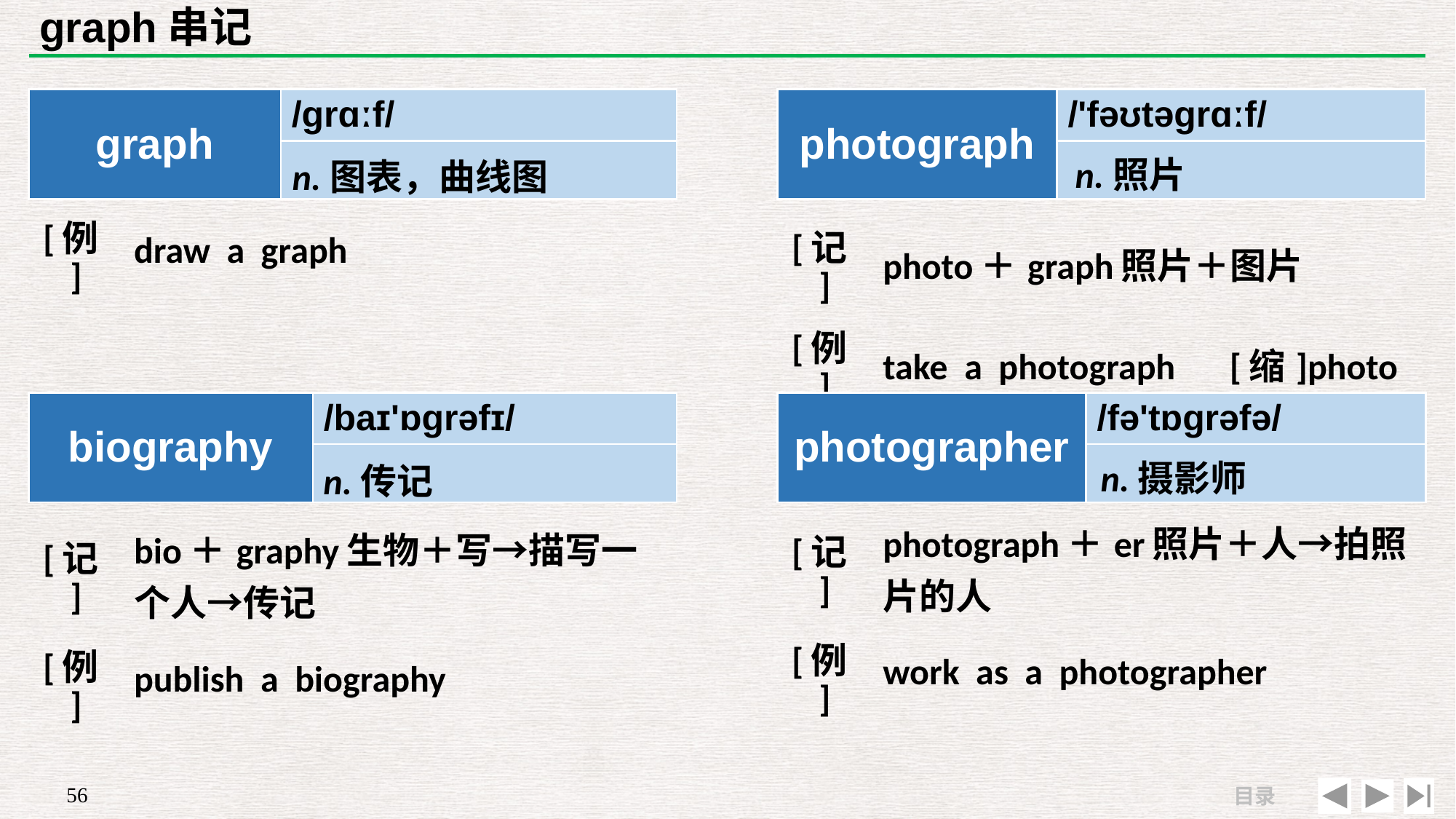

# graph串记

| graph | /ɡrɑːf/ |
| --- | --- |
|  |  |
| photograph | /'fəʊtəɡrɑːf/ |
| --- | --- |
|  |  |
n.照片
n.图表，曲线图
|  |  |
| --- | --- |
| [例] | draw a graph |
| [记] | photo＋graph照片＋图片 |
| --- | --- |
| [例] | take a photograph　[缩]photo |
| biography | /baɪ'ɒɡrəfɪ/ |
| --- | --- |
|  |  |
| photographer | /fə'tɒɡrəfə/ |
| --- | --- |
|  |  |
n.摄影师
n.传记
| [记] | photograph＋er照片＋人→拍照片的人 |
| --- | --- |
| [例] | work as a photographer |
| [记] | bio＋graphy生物＋写→描写一个人→传记 |
| --- | --- |
| [例] | publish a biography |